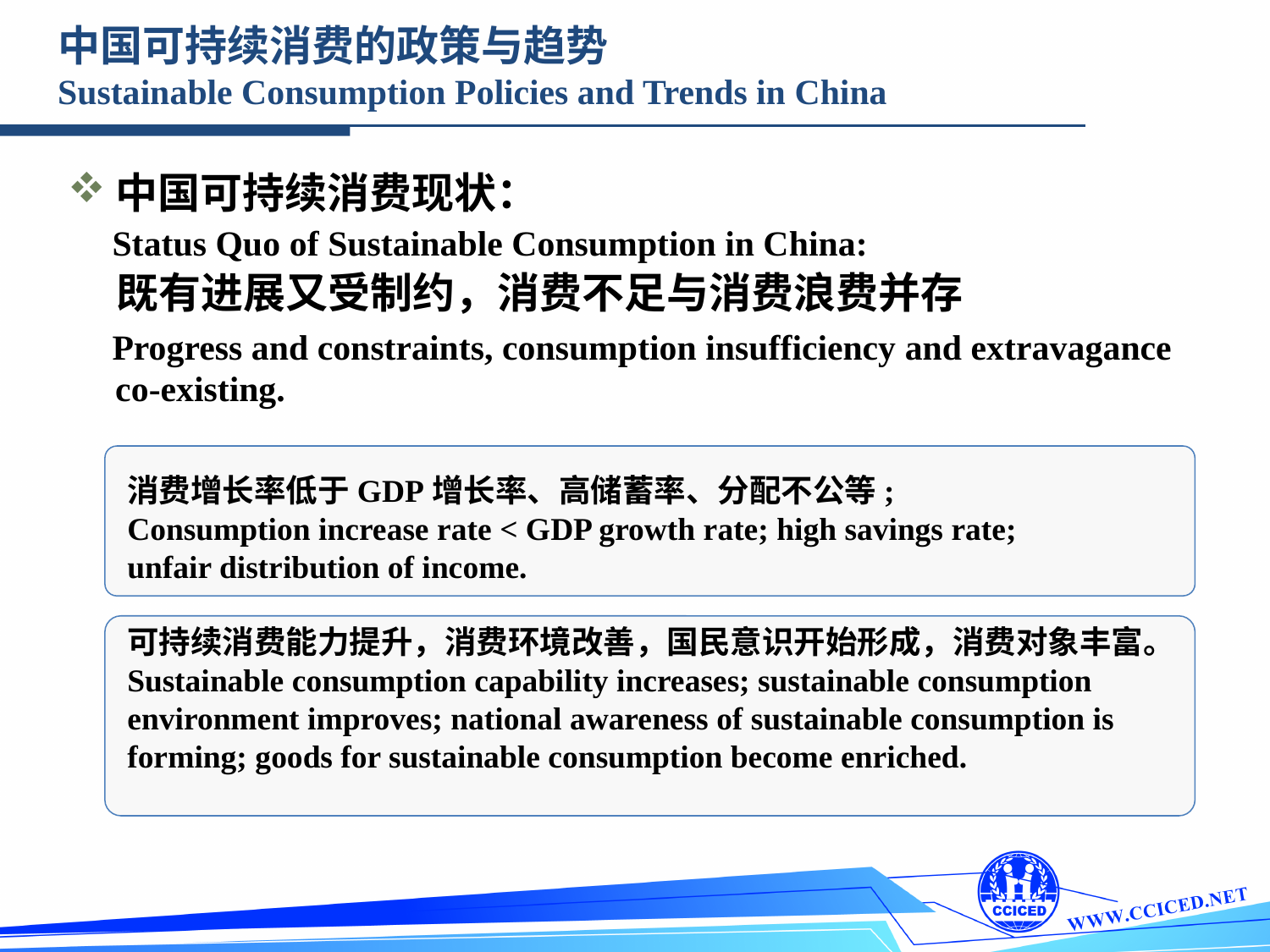

中国可持续消费的政策与趋势
Sustainable Consumption Policies and Trends in China
中国可持续消费现状：
     Status Quo of Sustainable Consumption in China:
     既有进展又受制约，消费不足与消费浪费并存
     Progress and constraints, consumption insufficiency and extravagance       co-existing.

消费增长率低于GDP增长率、高储蓄率、分配不公等;
Consumption increase rate < GDP growth rate; high savings rate; unfair distribution of income.
可持续消费能力提升，消费环境改善，国民意识开始形成，消费对象丰富。
Sustainable consumption capability increases; sustainable consumption environment improves; national awareness of sustainable consumption is forming; goods for sustainable consumption become enriched.